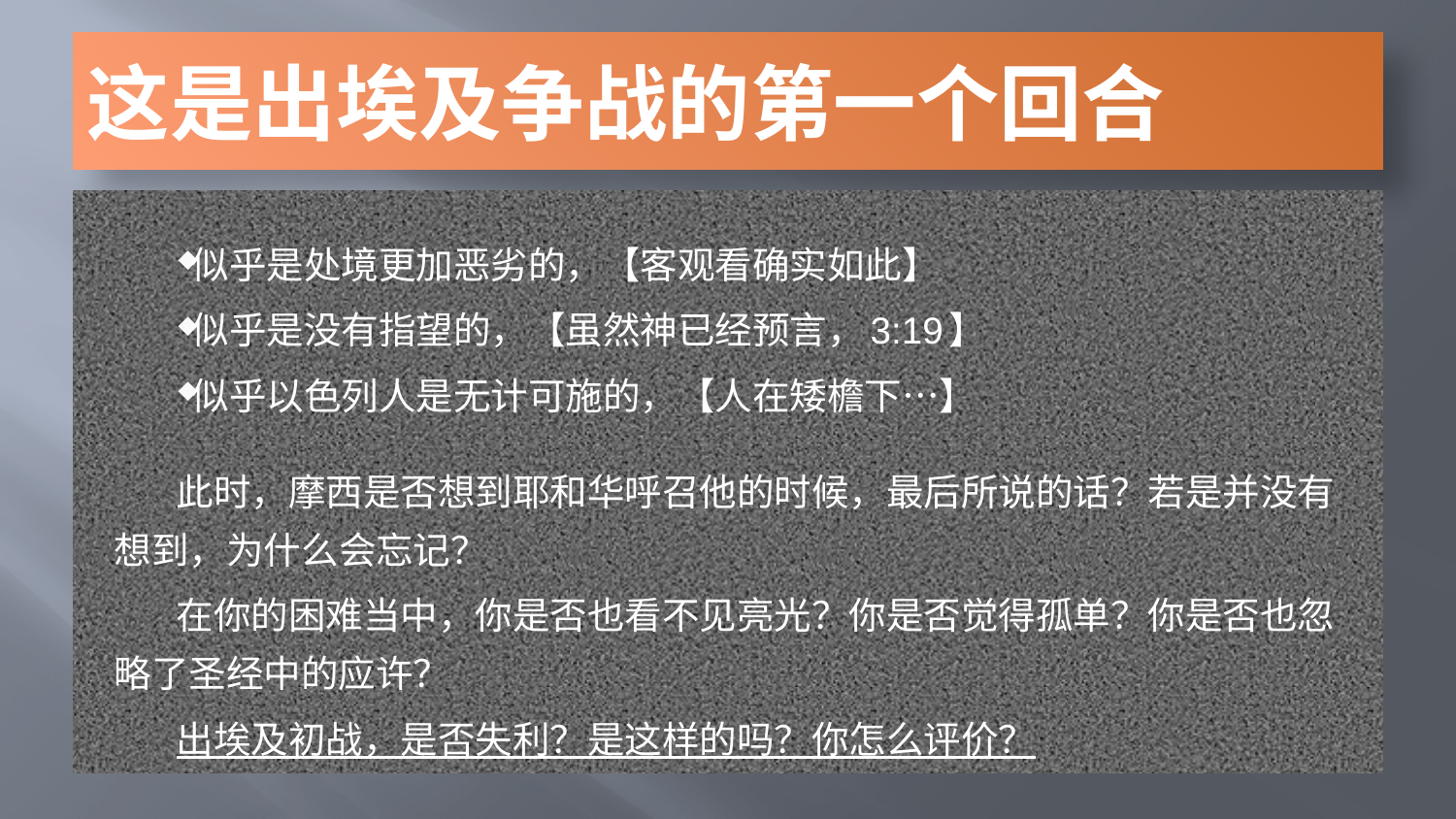

# 这是出埃及争战的第一个回合

似乎是处境更加恶劣的，【客观看确实如此】
似乎是没有指望的，【虽然神已经预言，3:19】
似乎以色列人是无计可施的，【人在矮檐下…】

此时，摩西是否想到耶和华呼召他的时候，最后所说的话？若是并没有想到，为什么会忘记？
在你的困难当中，你是否也看不见亮光？你是否觉得孤单？你是否也忽略了圣经中的应许？
出埃及初战，是否失利？是这样的吗？你怎么评价？